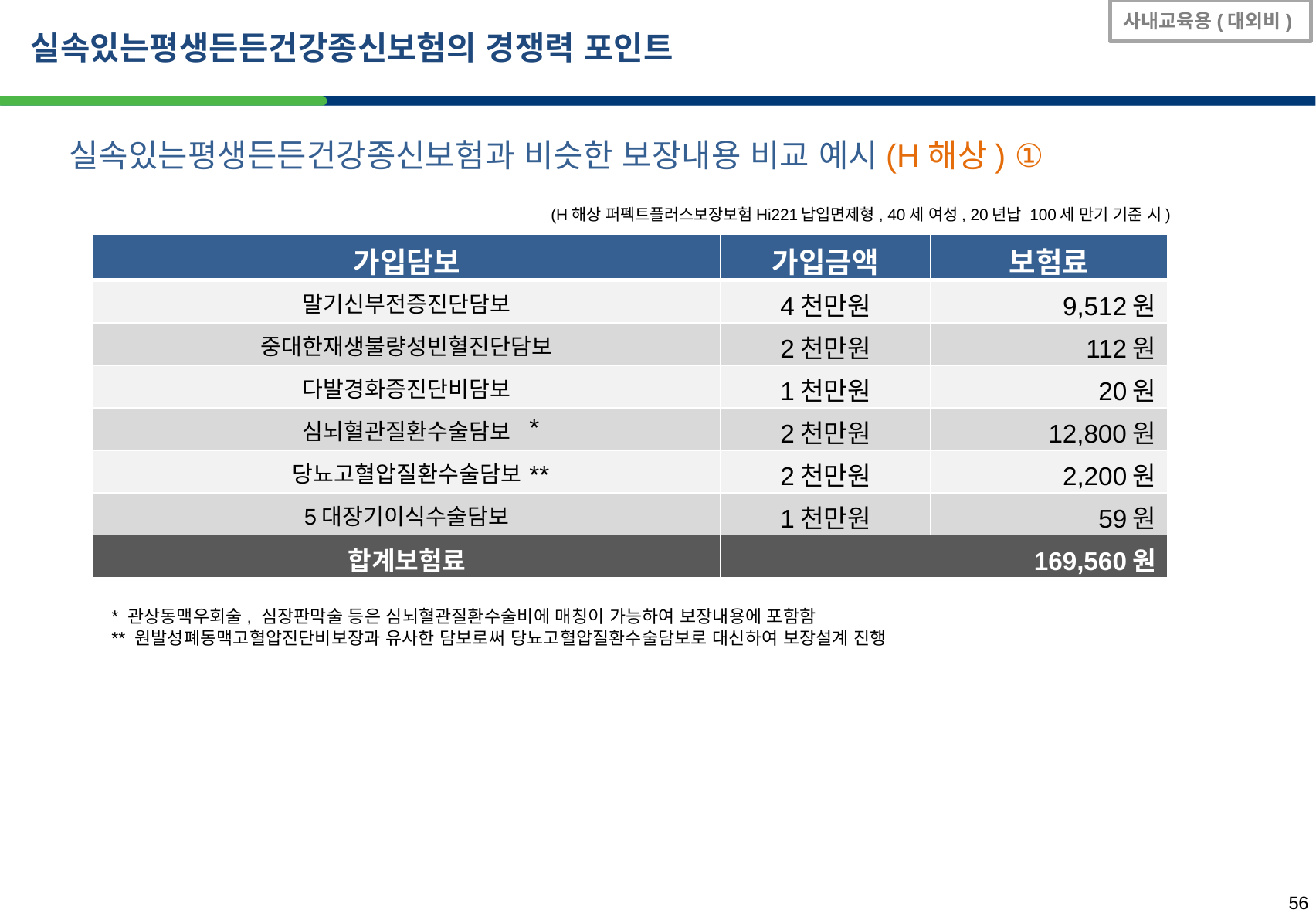

사내교육용(대외비)
실속있는평생든든건강종신보험의 경쟁력 포인트
실속있는평생든든건강종신보험과 비슷한 보장내용 비교 예시(H해상) ①
(H해상 퍼펙트플러스보장보험Hi221납입면제형, 40세 여성, 20년납 100세 만기 기준 시)
| 가입담보 | 가입금액 | 보험료 |
| --- | --- | --- |
| 말기신부전증진단담보 | 4천만원 | 9,512원 |
| 중대한재생불량성빈혈진단담보 | 2천만원 | 112원 |
| 다발경화증진단비담보 | 1천만원 | 20원 |
| 심뇌혈관질환수술담보 | 2천만원 | 12,800원 |
| 당뇨고혈압질환수술담보 | 2천만원 | 2,200원 |
| 5대장기이식수술담보 | 1천만원 | 59원 |
| 합계보험료 | 169,560원 | 250,676원 |
*
**
* 관상동맥우회술, 심장판막술 등은 심뇌혈관질환수술비에 매칭이 가능하여 보장내용에 포함함
** 원발성폐동맥고혈압진단비보장과 유사한 담보로써 당뇨고혈압질환수술담보로 대신하여 보장설계 진행